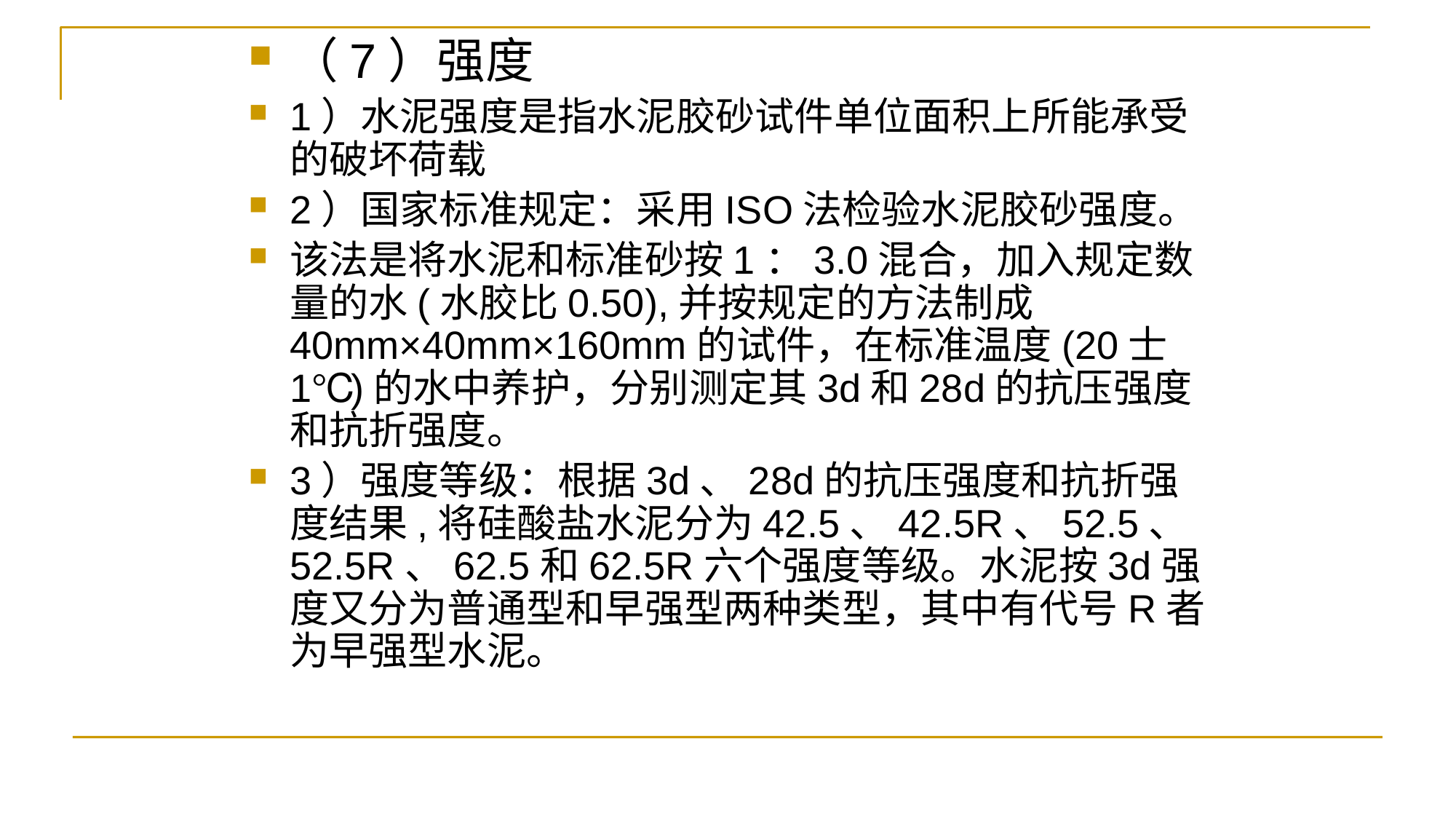

（7）强度
1）水泥强度是指水泥胶砂试件单位面积上所能承受的破坏荷载
2）国家标准规定：采用ISO法检验水泥胶砂强度。
该法是将水泥和标准砂按1：3.0混合，加入规定数量的水(水胶比0.50),并按规定的方法制成40mm×40mm×160mm的试件，在标准温度(20士1℃)的水中养护，分别测定其3d和28d的抗压强度和抗折强度。
3）强度等级：根据3d、28d的抗压强度和抗折强度结果,将硅酸盐水泥分为42.5、42.5R、52.5、52.5R、62.5和62.5R六个强度等级。水泥按3d强度又分为普通型和早强型两种类型，其中有代号R者为早强型水泥。